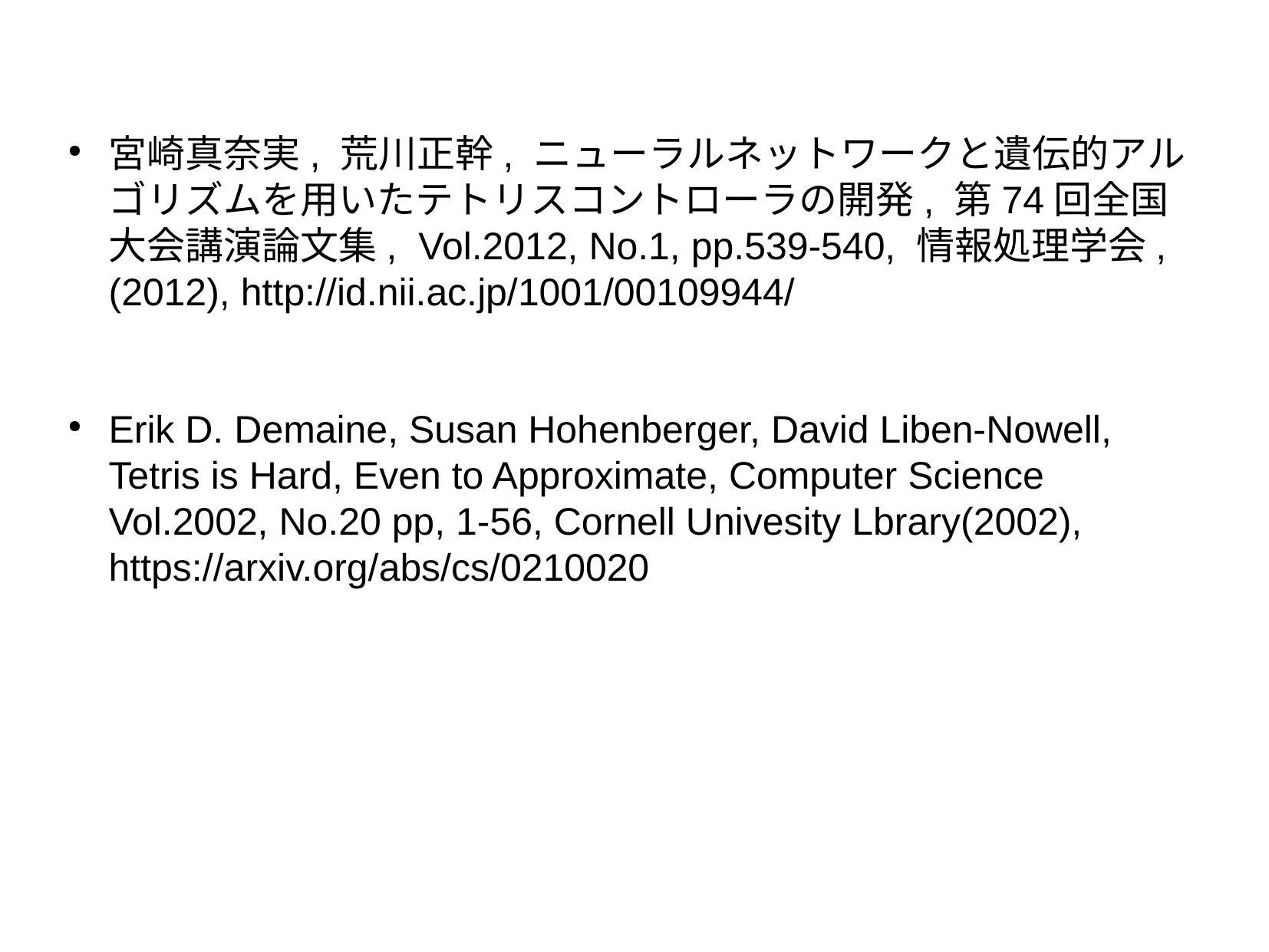

宮崎真奈実, 荒川正幹, ニューラルネットワークと遺伝的アルゴリズムを用いたテトリスコントローラの開発, 第74回全国大会講演論文集,  Vol.2012, No.1, pp.539-540, 情報処理学会,  (2012), http://id.nii.ac.jp/1001/00109944/

Erik D. Demaine, Susan Hohenberger, David Liben-Nowell, Tetris is Hard, Even to Approximate, Computer Science Vol.2002, No.20 pp, 1-56, Cornell Univesity Lbrary(2002),  https://arxiv.org/abs/cs/0210020